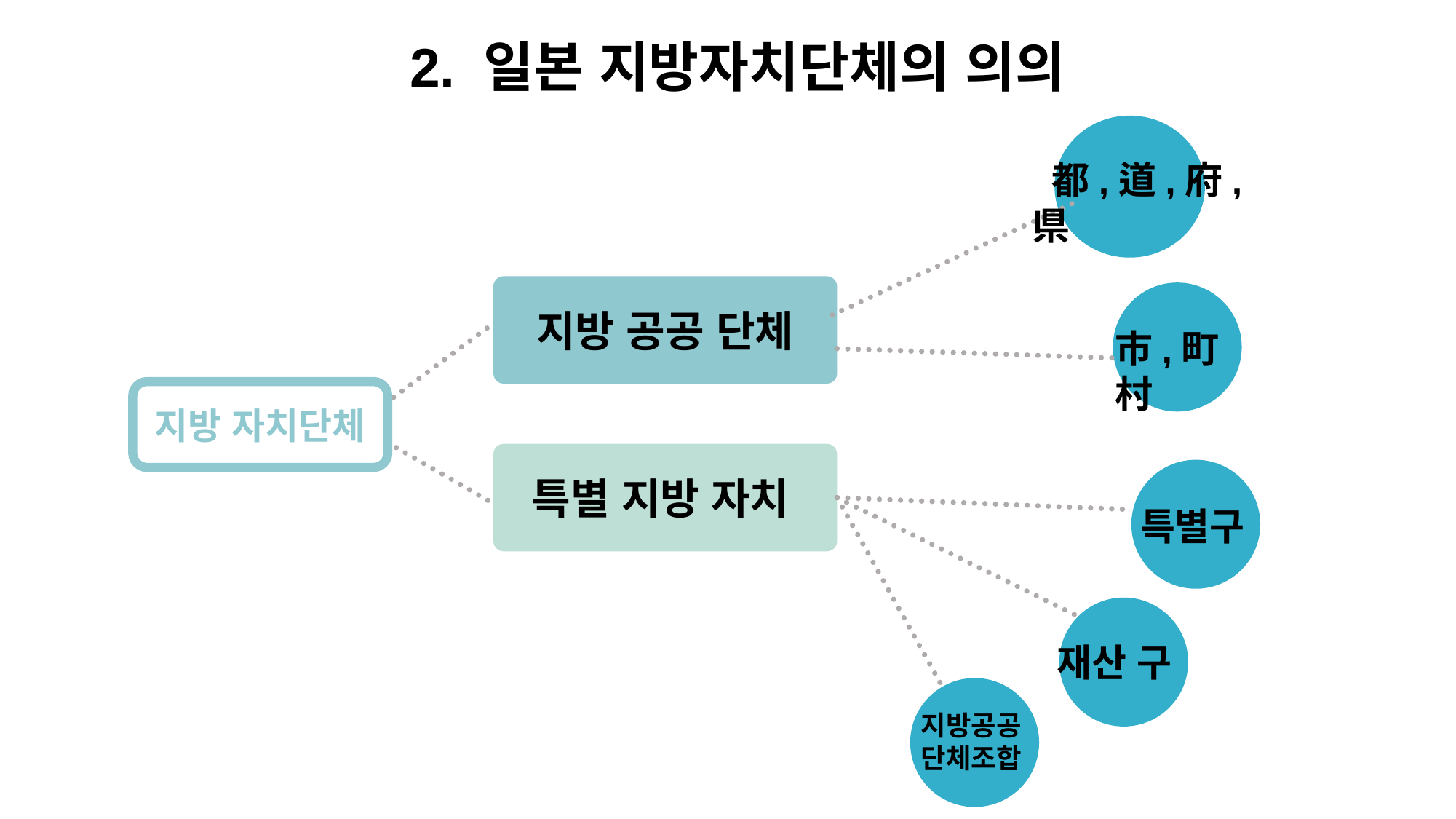

2. 일본 지방자치단체의 의의

 都,道,府,県

지방 공공 단체
市,町村
지방 자치단체

특별 지방 자치
특별구

재산 구

지방공공
단체조합